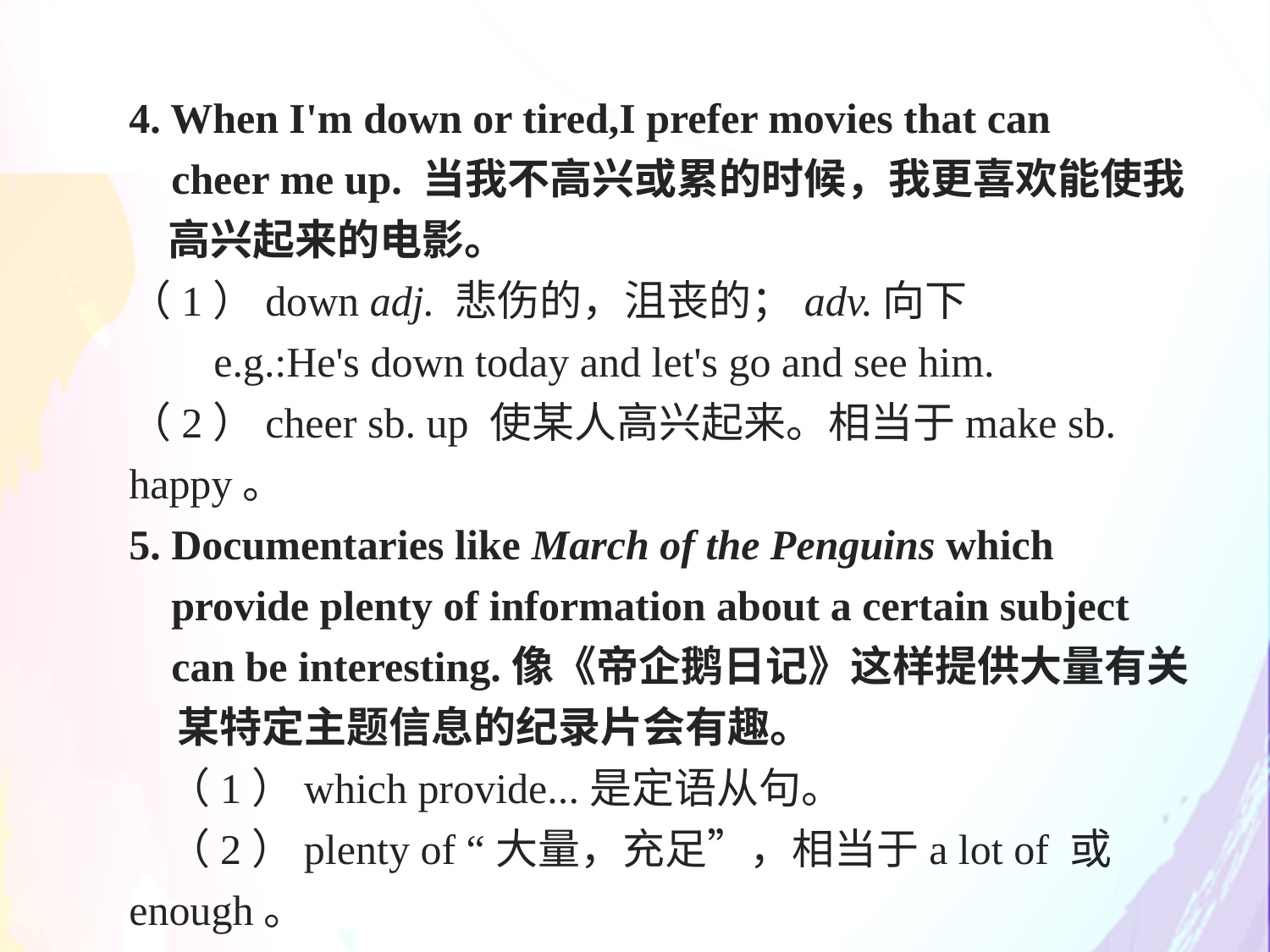

4. When I'm down or tired,I prefer movies that can
    cheer me up. 当我不高兴或累的时候，我更喜欢能使我
   高兴起来的电影。
（1）down adj. 悲伤的，沮丧的；adv.向下
        e.g.:He's down today and let's go and see him.
（2）cheer sb. up 使某人高兴起来。相当于make sb. happy。
5. Documentaries like March of the Penguins which
    provide plenty of information about a certain subject
    can be interesting.像《帝企鹅日记》这样提供大量有关
    某特定主题信息的纪录片会有趣。
   （1）which provide...是定语从句。
   （2）plenty of “大量，充足”，相当于a lot of 或enough。